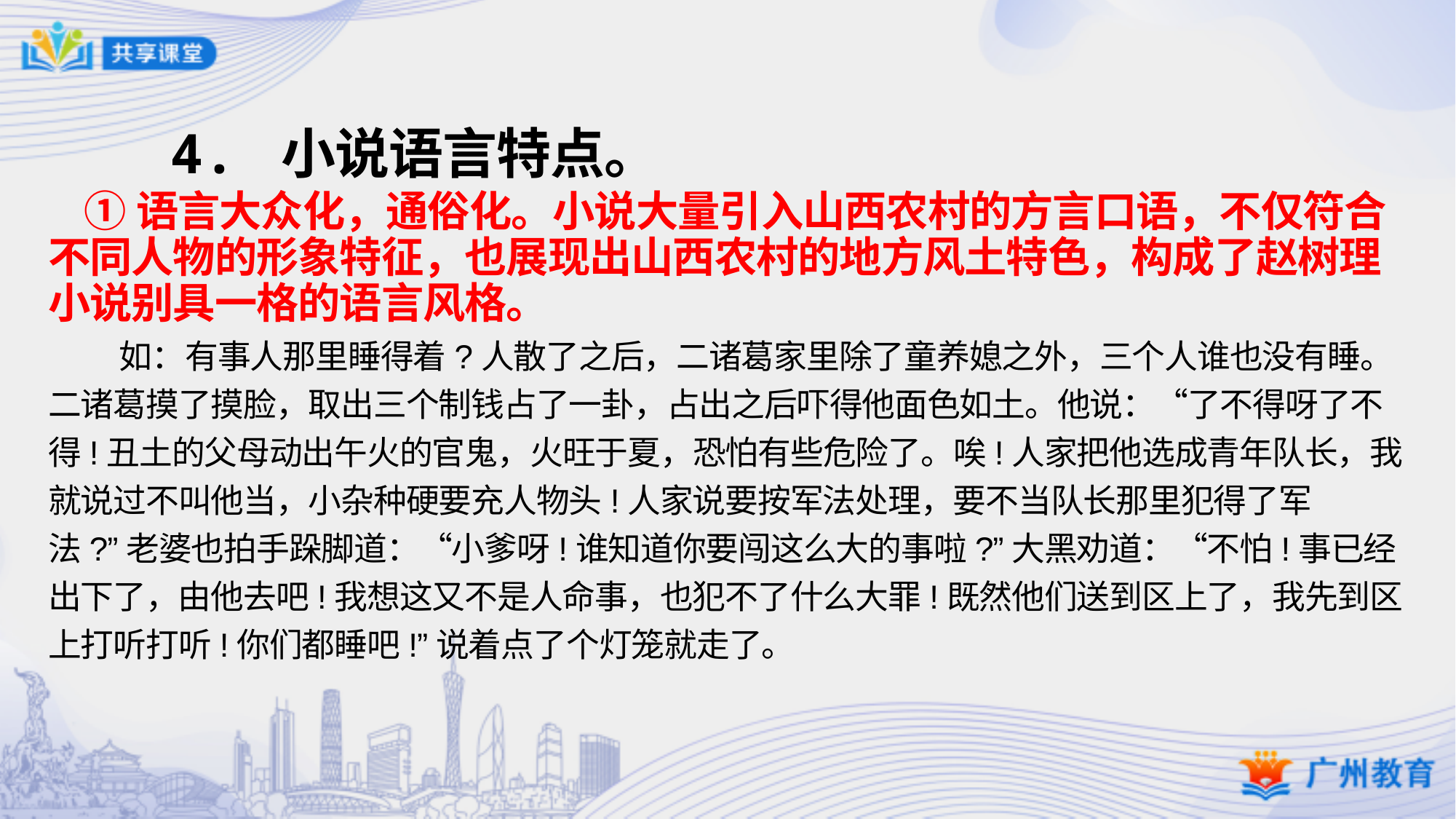

4. 小说语言特点。
    ①语言大众化，通俗化。小说大量引入山西农村的方言口语，不仅符合不同人物的形象特征，也展现出山西农村的地方风土特色，构成了赵树理小说别具一格的语言风格。
如：有事人那里睡得着?人散了之后，二诸葛家里除了童养媳之外，三个人谁也没有睡。二诸葛摸了摸脸，取出三个制钱占了一卦，占出之后吓得他面色如土。他说：“了不得呀了不得!丑土的父母动出午火的官鬼，火旺于夏，恐怕有些危险了。唉!人家把他选成青年队长，我就说过不叫他当，小杂种硬要充人物头!人家说要按军法处理，要不当队长那里犯得了军法?”老婆也拍手跺脚道：“小爹呀!谁知道你要闯这么大的事啦?”大黑劝道：“不怕!事已经出下了，由他去吧!我想这又不是人命事，也犯不了什么大罪!既然他们送到区上了，我先到区上打听打听!你们都睡吧!”说着点了个灯笼就走了。